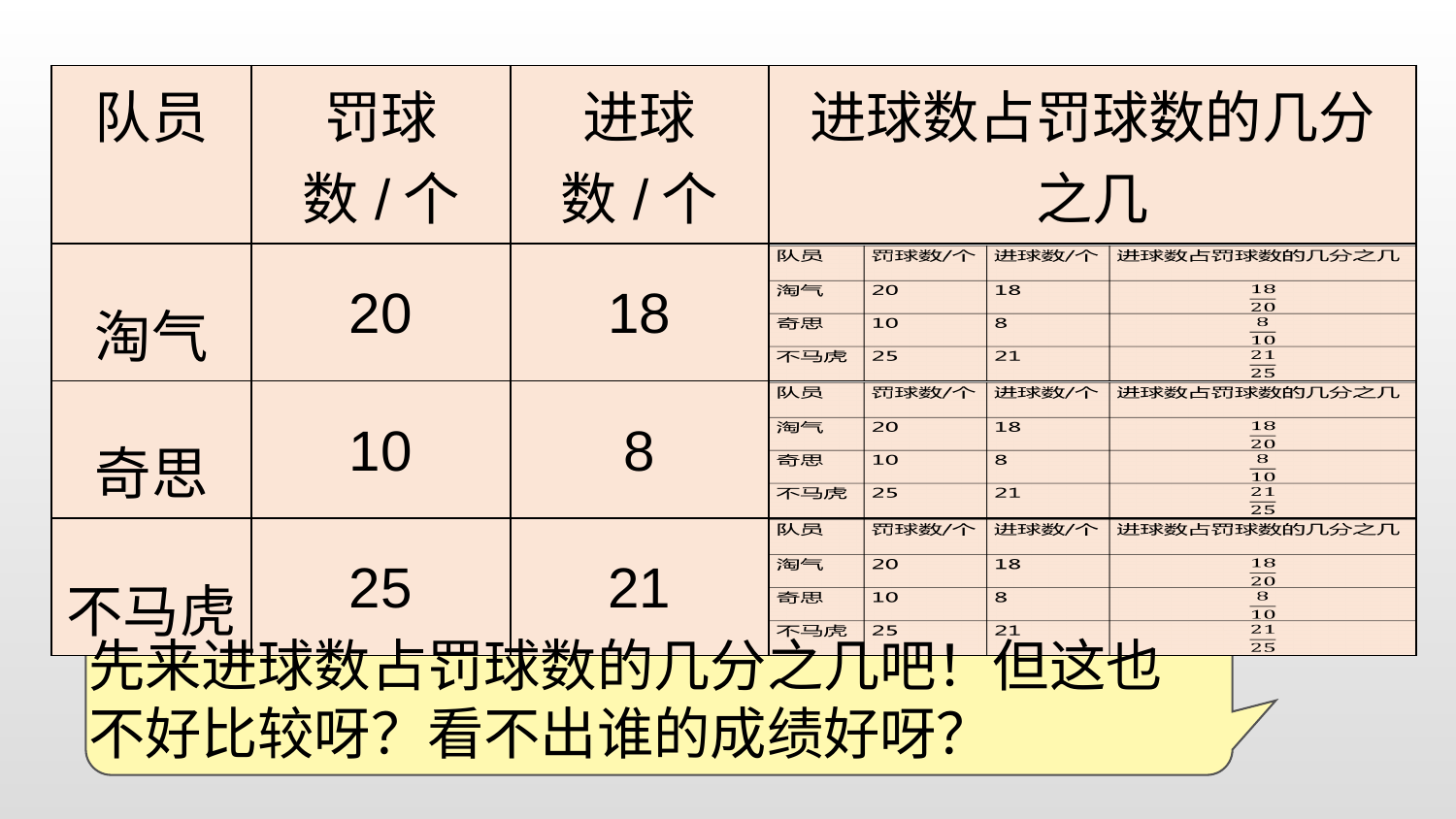

| 队员 | 罚球数/个 | 进球数/个 | 进球数占罚球数的几分之几 |
| --- | --- | --- | --- |
| 淘气 | 20 | 18 |  |
| 奇思 | 10 | 8 |  |
| 不马虎 | 25 | 21 |  |

先来进球数占罚球数的几分之几吧！但这也不好比较呀？看不出谁的成绩好呀？